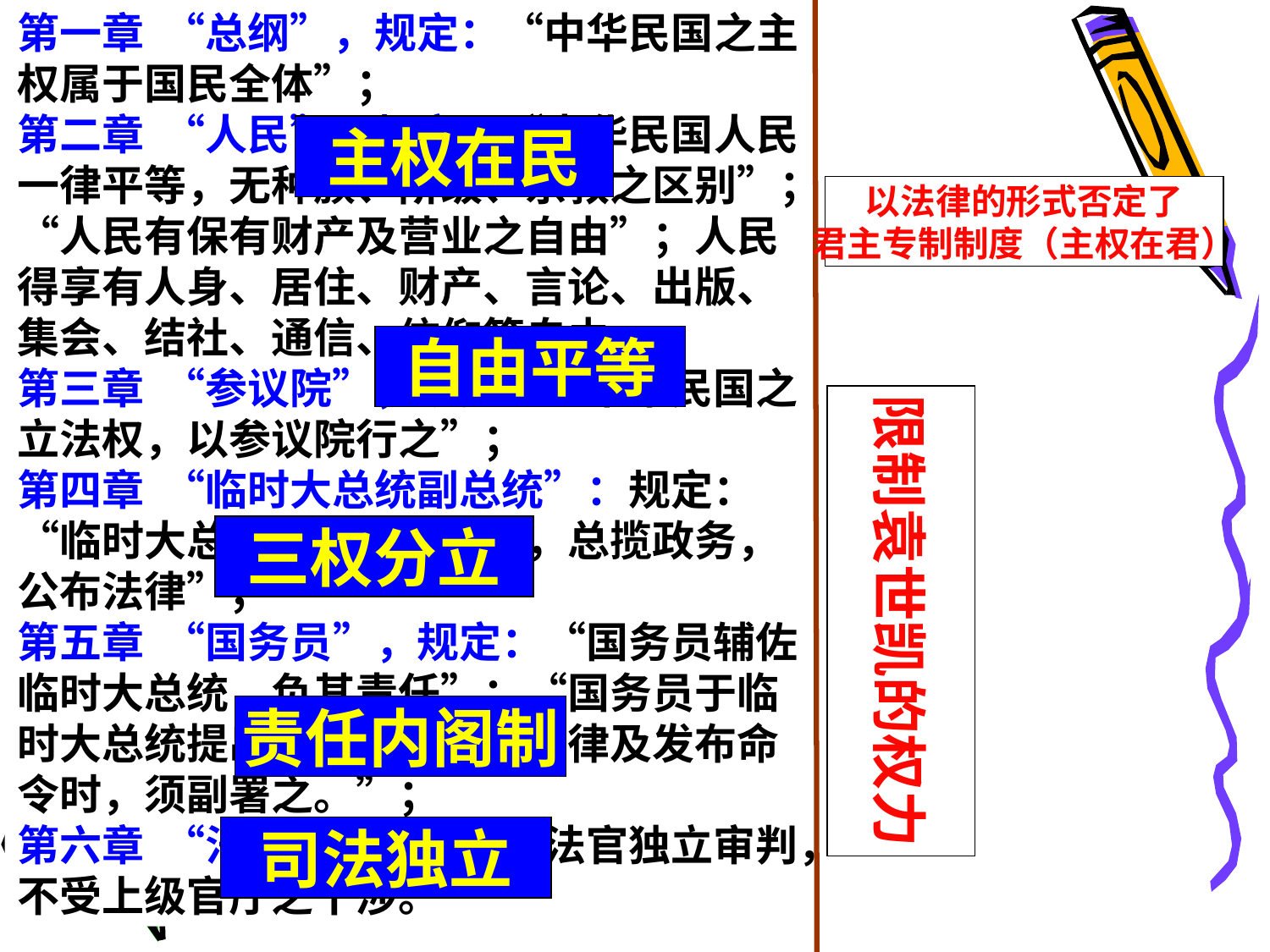

第一章  “总纲”，规定：“中华民国之主权属于国民全体”；
第二章  “人民”，规定：“中华民国人民一律平等，无种族、阶级、宗教之区别”；“人民有保有财产及营业之自由”；人民得享有人身、居住、财产、言论、出版、集会、结社、通信、信仰等自由。
第三章  “参议院”，规定：“中华民国之立法权，以参议院行之”；
第四章  “临时大总统副总统”：规定：“临时大总统代表临时政府，总揽政务，公布法律”；
第五章  “国务员”，规定：“国务员辅佐临时大总统，负其责任”；“国务员于临时大总统提出法律案、公布法律及发布命令时，须副署之。”；
第六章  “法院”，规定：“法官独立审判，不受上级官厅之干涉。”

主权在民
以法律的形式否定了
君主专制制度（主权在君）
自由平等
限制袁世凯的权力
三权分立
责任内阁制
司法独立